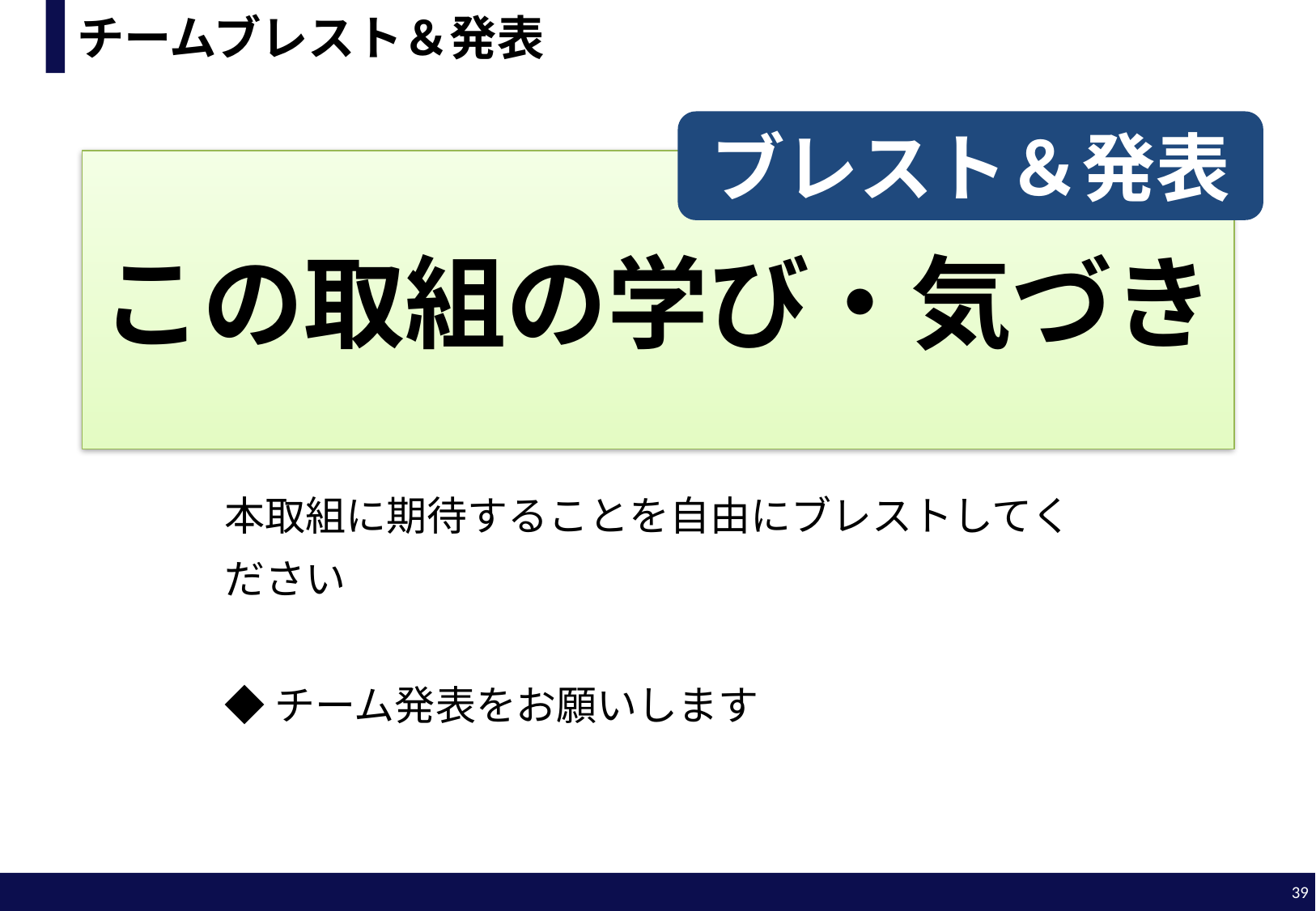

# チームブレスト＆発表
ブレスト＆発表
この取組の学び・気づき
本取組に期待することを自由にブレストしてください

◆チーム発表をお願いします